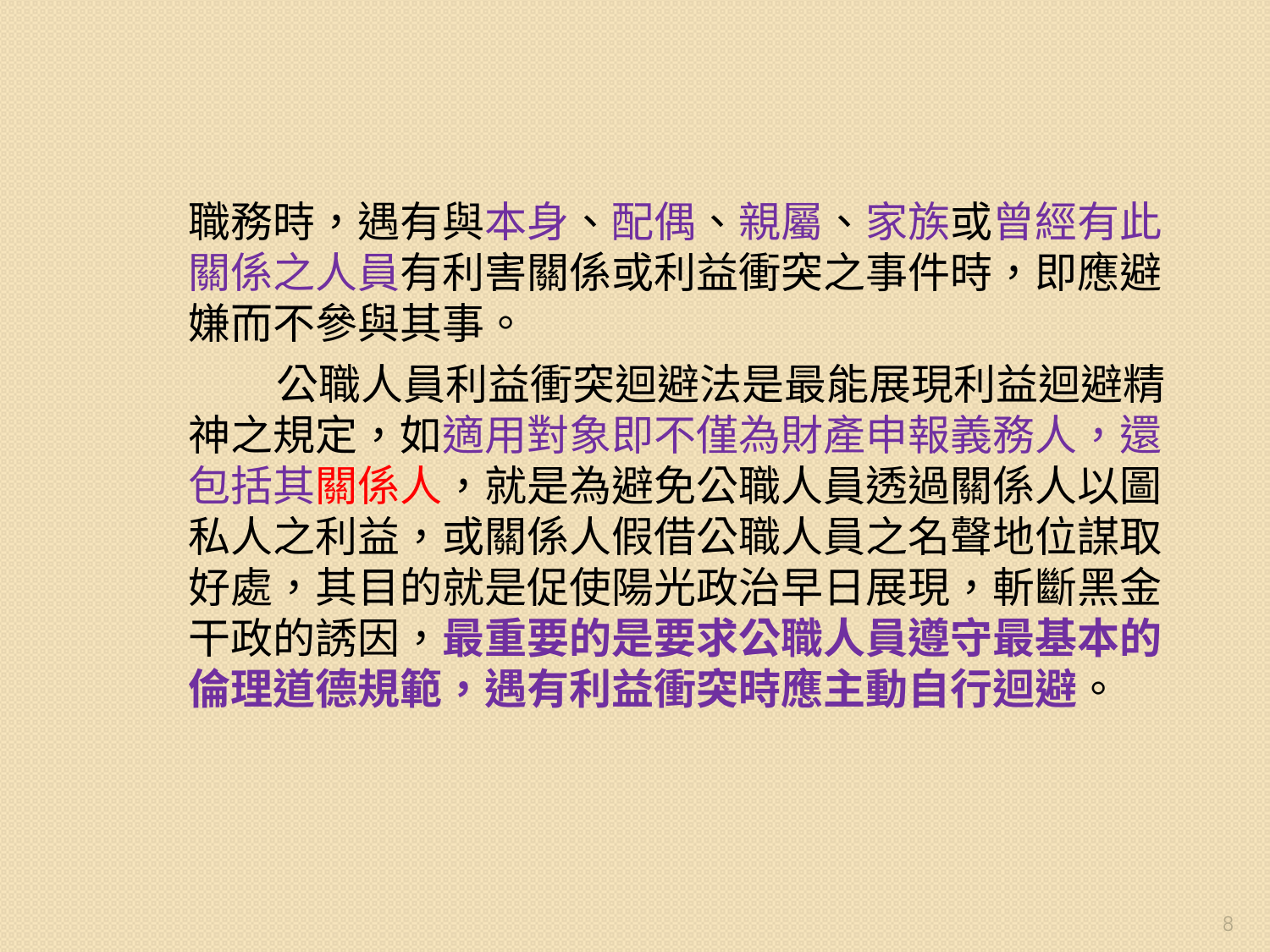

職務時，遇有與本身、配偶、親屬、家族或曾經有此關係之人員有利害關係或利益衝突之事件時，即應避嫌而不參與其事。
公職人員利益衝突迴避法是最能展現利益迴避精神之規定，如適用對象即不僅為財產申報義務人，還包括其關係人，就是為避免公職人員透過關係人以圖私人之利益，或關係人假借公職人員之名聲地位謀取好處，其目的就是促使陽光政治早日展現，斬斷黑金干政的誘因，最重要的是要求公職人員遵守最基本的倫理道德規範，遇有利益衝突時應主動自行迴避。
8